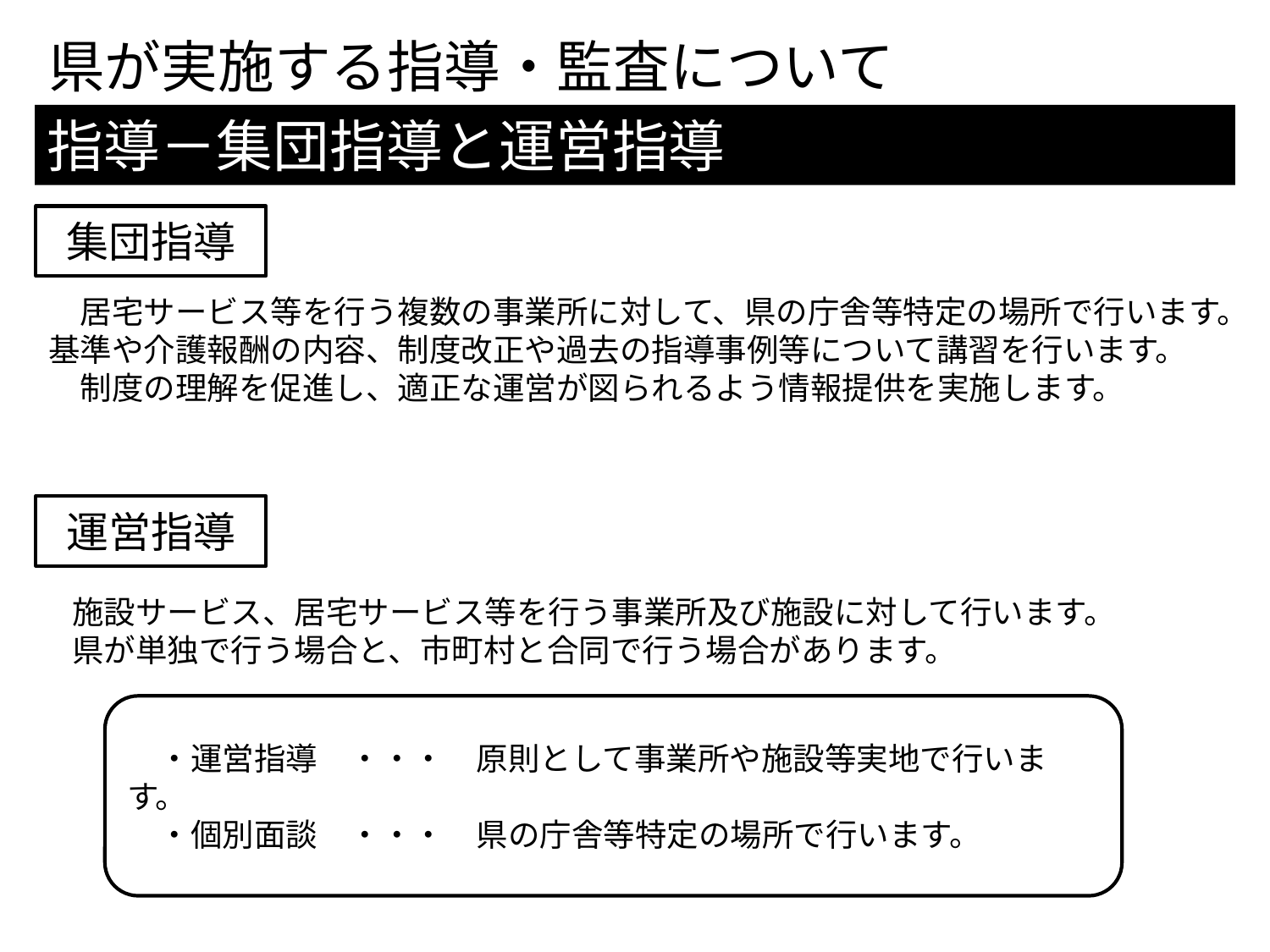

県が実施する指導・監査について
指導－集団指導と運営指導
集団指導
　居宅サービス等を行う複数の事業所に対して、県の庁舎等特定の場所で行います。基準や介護報酬の内容、制度改正や過去の指導事例等について講習を行います。
　制度の理解を促進し、適正な運営が図られるよう情報提供を実施します。
運営指導
 施設サービス、居宅サービス等を行う事業所及び施設に対して行います。
 県が単独で行う場合と、市町村と合同で行う場合があります。
　・運営指導　・・・　原則として事業所や施設等実地で行います。
　・個別面談　・・・　県の庁舎等特定の場所で行います。